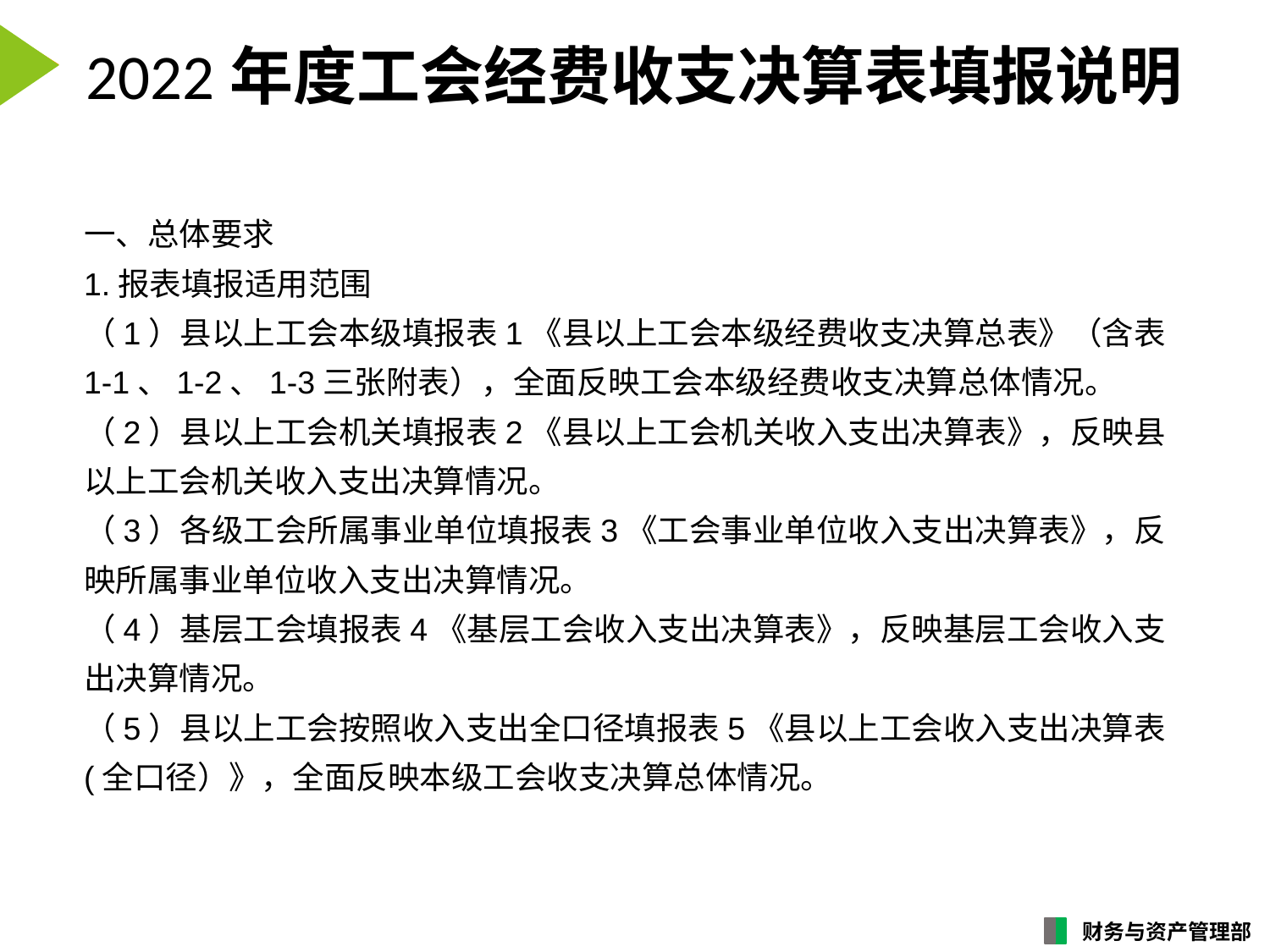

# 2022年度工会经费收支决算表填报说明
一、总体要求
1.报表填报适用范围
（1）县以上工会本级填报表1《县以上工会本级经费收支决算总表》（含表1-1、1-2、1-3三张附表），全面反映工会本级经费收支决算总体情况。
（2）县以上工会机关填报表2《县以上工会机关收入支出决算表》，反映县以上工会机关收入支出决算情况。
（3）各级工会所属事业单位填报表3《工会事业单位收入支出决算表》，反映所属事业单位收入支出决算情况。
（4）基层工会填报表4《基层工会收入支出决算表》，反映基层工会收入支出决算情况。
（5）县以上工会按照收入支出全口径填报表5《县以上工会收入支出决算表(全口径）》，全面反映本级工会收支决算总体情况。